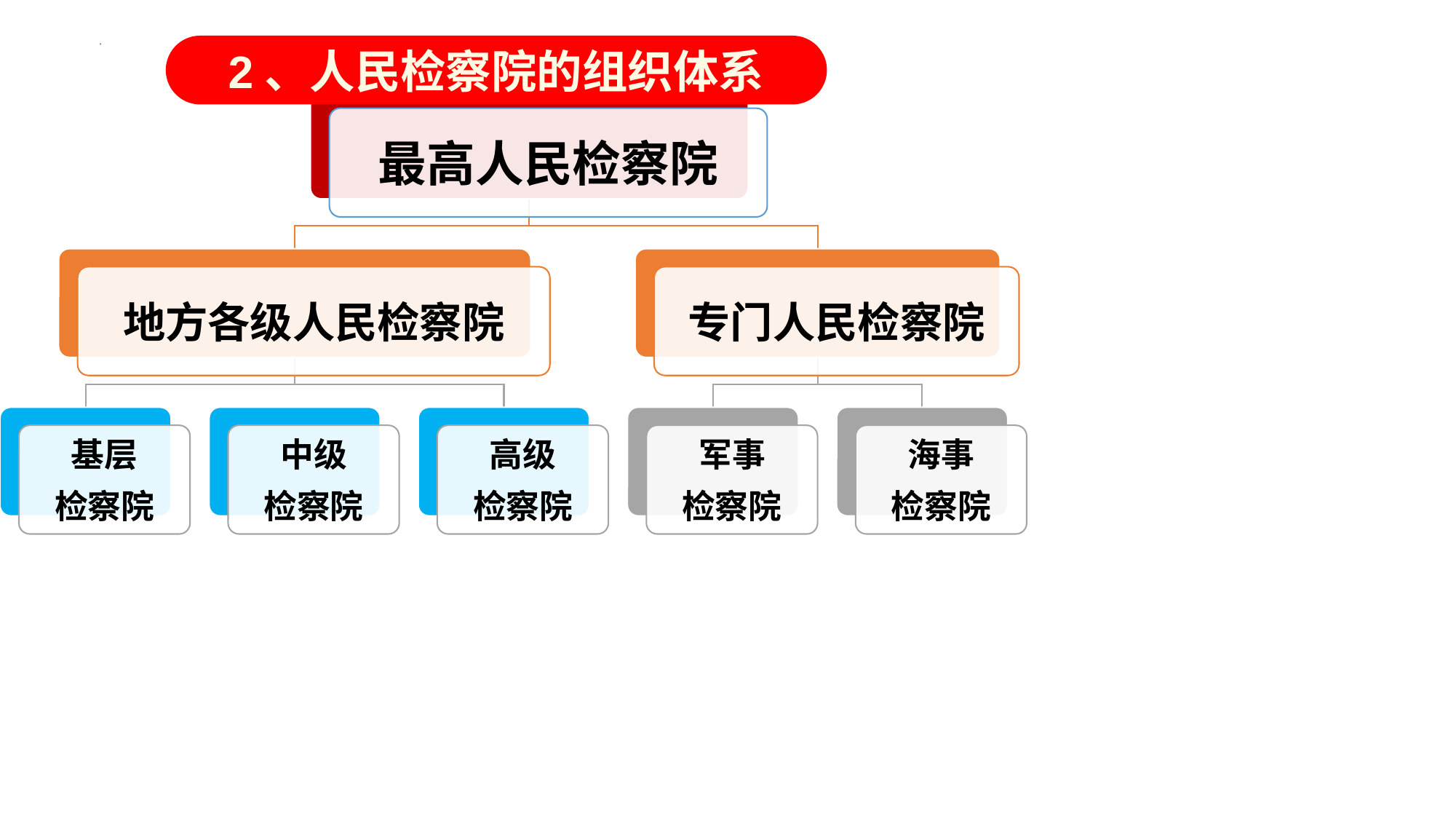

2、人民检察院的组织体系

最高人民检察院
地方各级人民检察院
基层
检察院
中级
检察院
高级
检察院
专门人民检察院
军事
检察院
海事
检察院